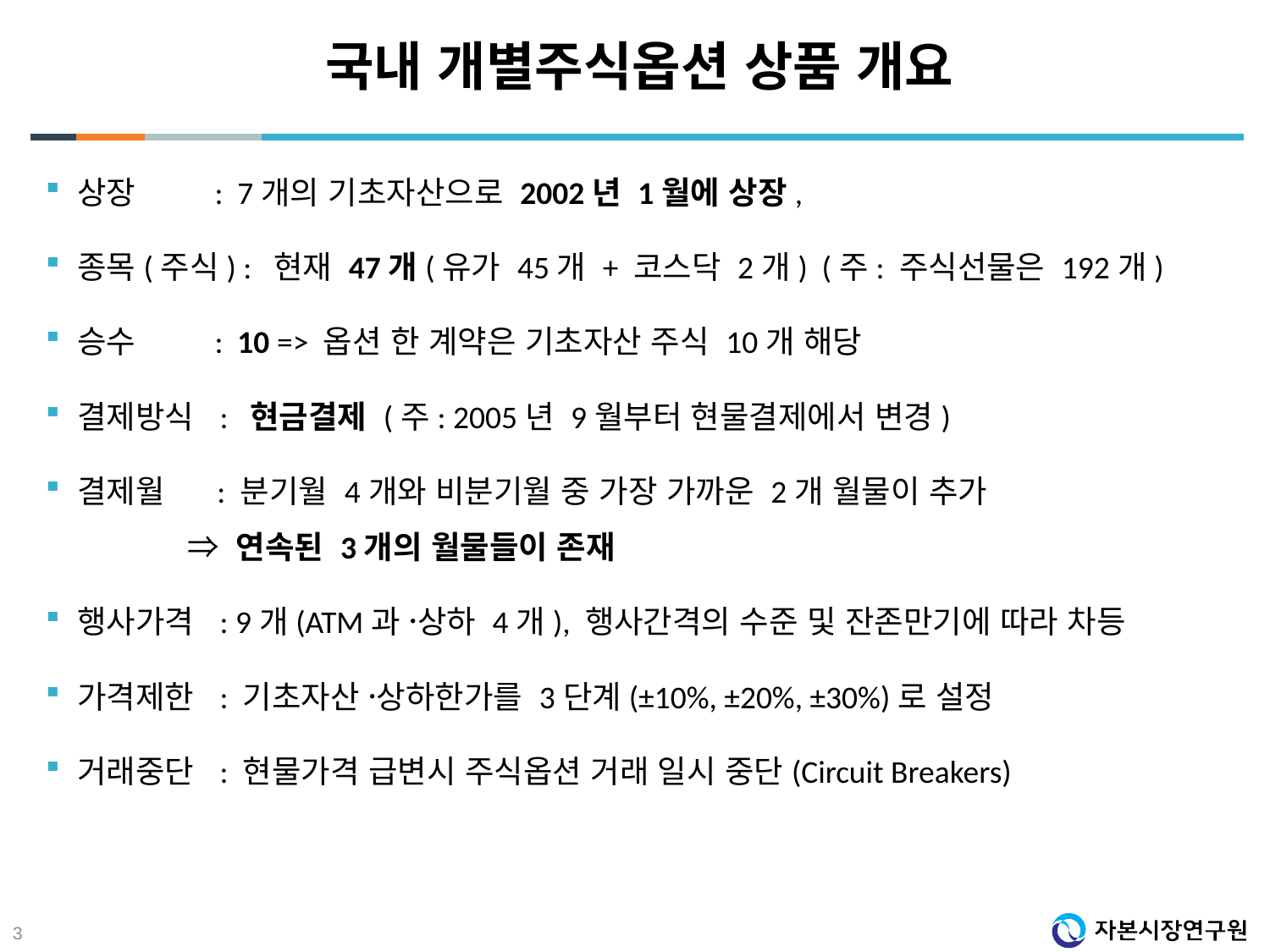

# 국내 개별주식옵션 상품 개요
상장        :  7개의 기초자산으로 2002년 1월에 상장,
종목(주식) :  현재 47개(유가 45개 + 코스닥 2개)  (주: 주식선물은 192개)
승수        :  10 => 옵션 한 계약은 기초자산 주식 10개 해당
결제방식  :  현금결제 (주: 2005년 9월부터 현물결제에서 변경)
결제월     : 분기월 4개와 비분기월 중 가장 가까운 2개 월물이 추가
                ⇒ 연속된 3개의 월물들이 존재
행사가격  : 9개(ATM과 상〮하 4개), 행사간격의 수준 및 잔존만기에 따라 차등
가격제한  : 기초자산 상〮하한가를 3단계(±10%, ±20%, ±30%)로 설정
거래중단  : 현물가격 급변시 주식옵션 거래 일시 중단(Circuit Breakers)
3